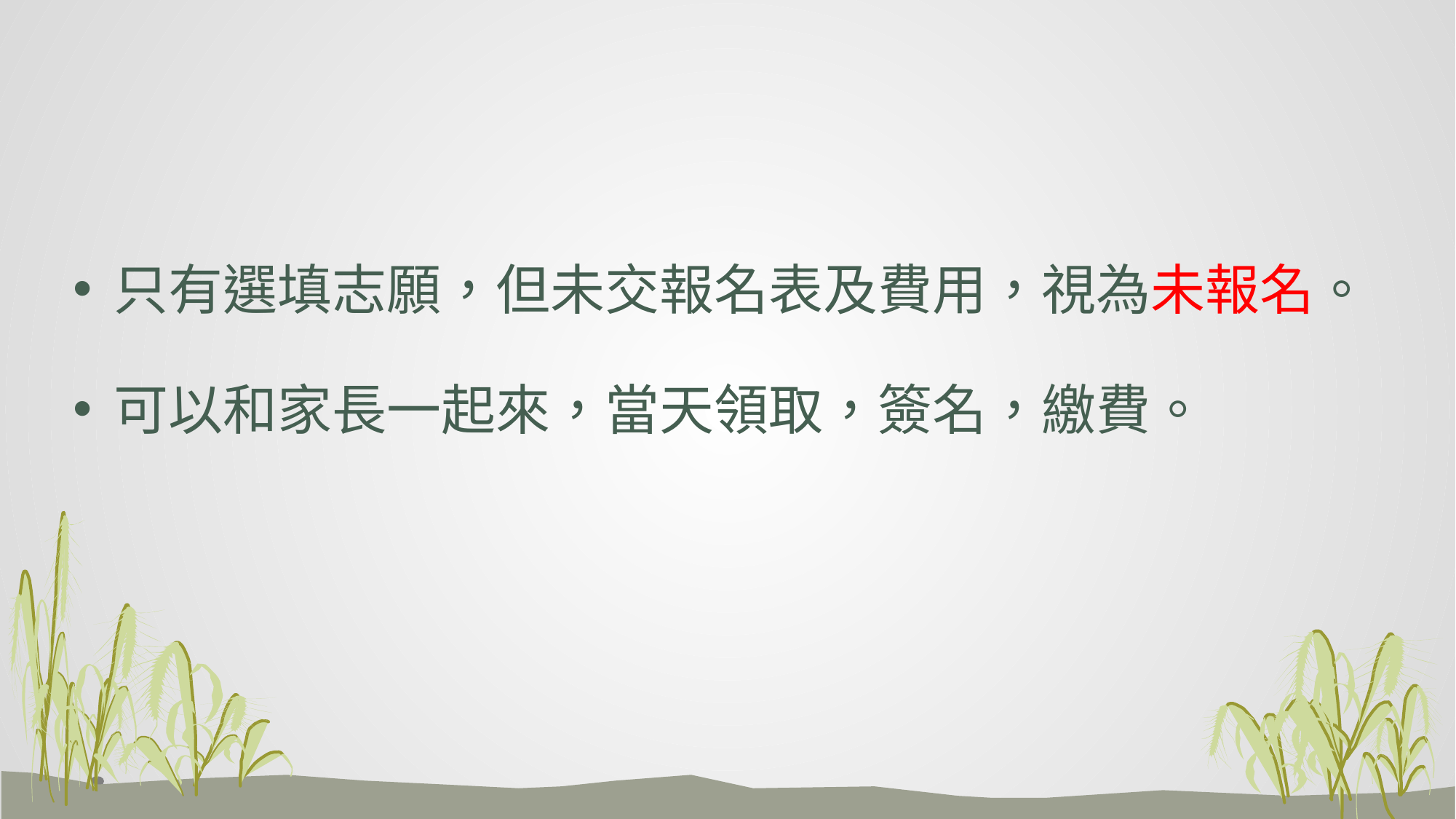

只有選填志願，但未交報名表及費用，視為未報名。
可以和家長一起來，當天領取，簽名，繳費。